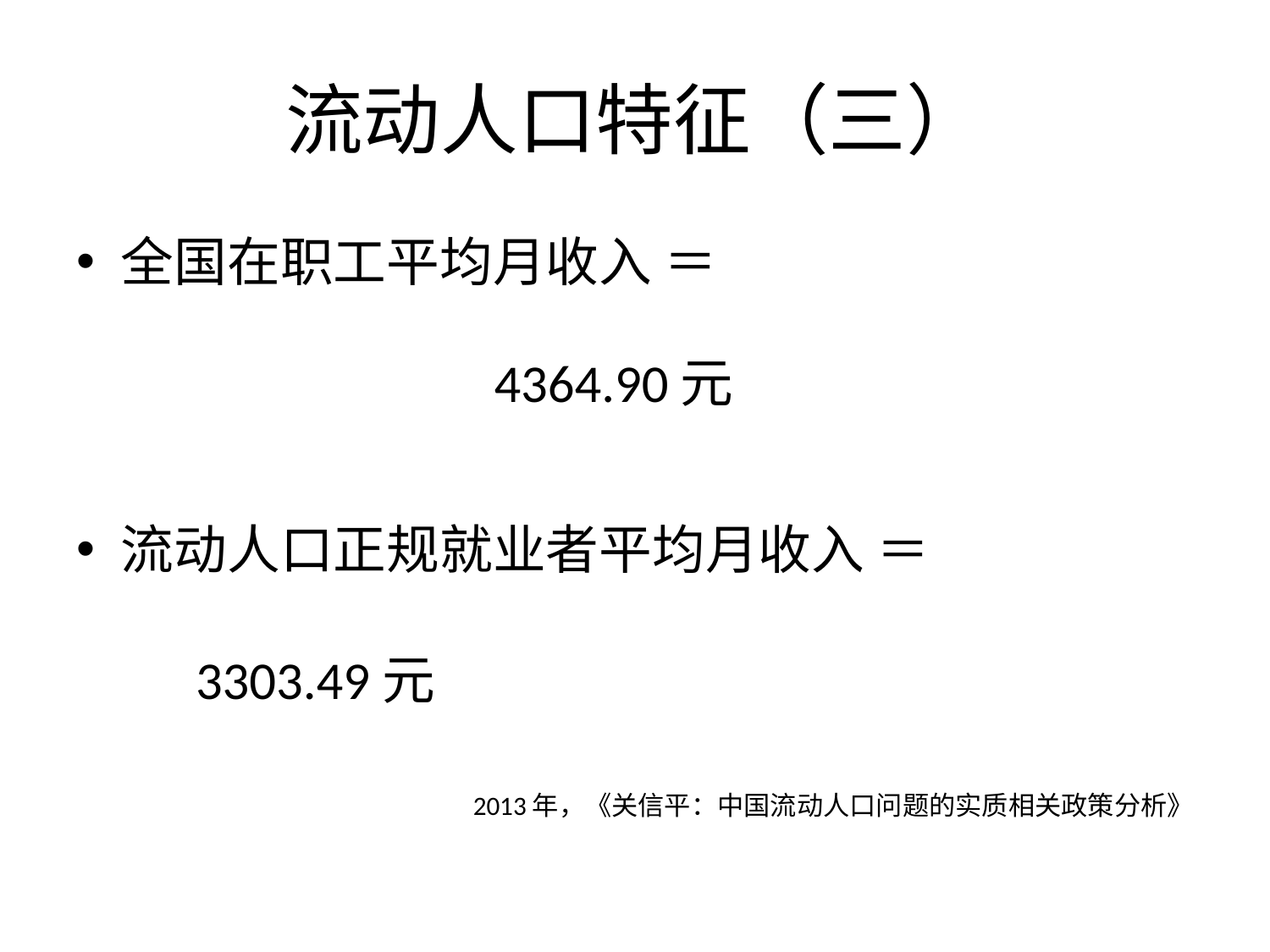

# 流动人口特征（三）
全国在职工平均月收入 ＝

						4364.90元

流动人口正规就业者平均月收入 ＝

									3303.49元

2013年，《关信平：中国流动人口问题的实质相关政策分析》